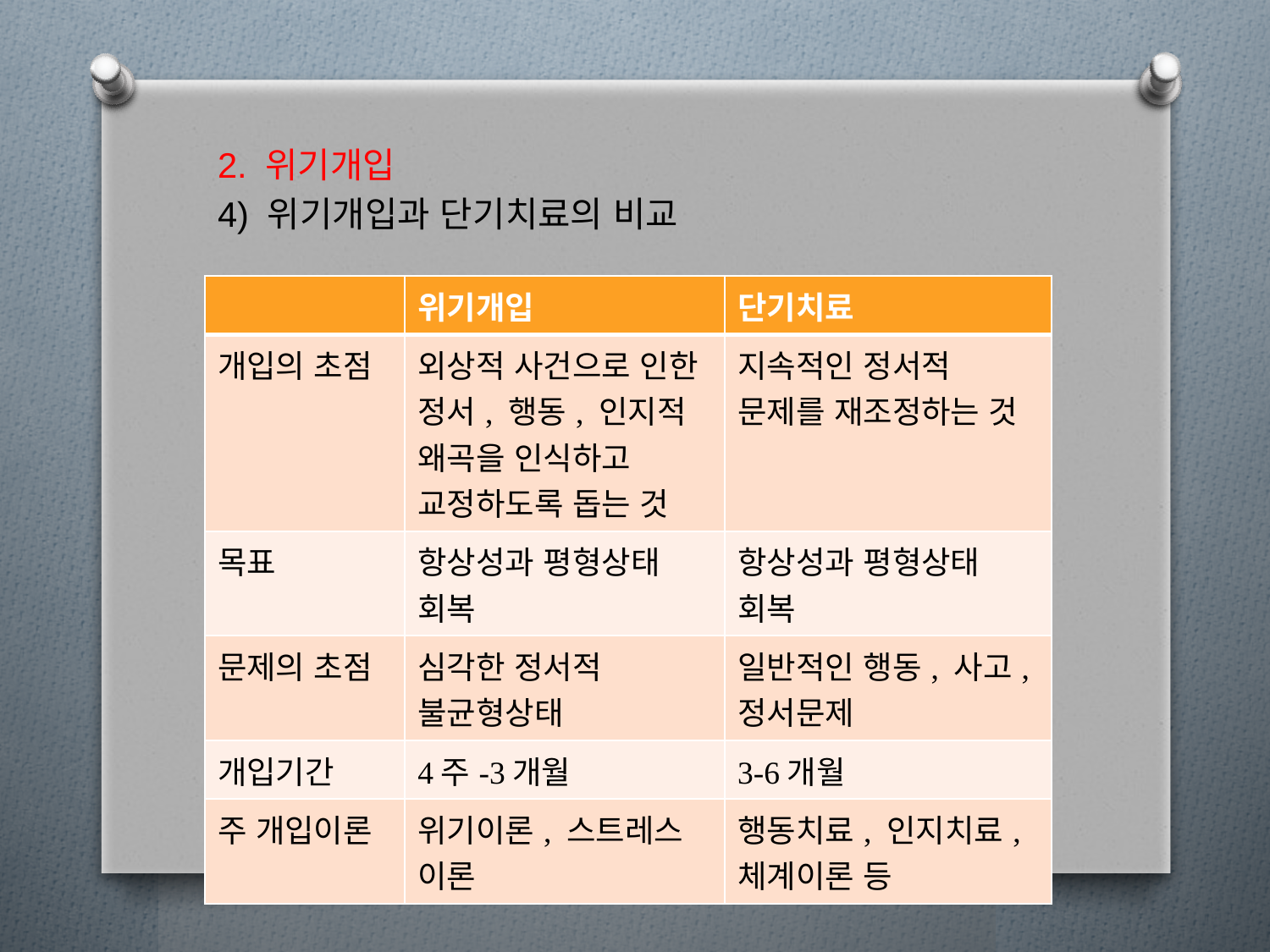

2. 위기개입
4) 위기개입과 단기치료의 비교

|  | 위기개입 | 단기치료 |
| --- | --- | --- |
| 개입의 초점 | 외상적 사건으로 인한 정서, 행동, 인지적 왜곡을 인식하고 교정하도록 돕는 것 | 지속적인 정서적 문제를 재조정하는 것 |
| 목표 | 항상성과 평형상태 회복 | 항상성과 평형상태 회복 |
| 문제의 초점 | 심각한 정서적 불균형상태 | 일반적인 행동, 사고, 정서문제 |
| 개입기간 | 4주-3개월 | 3-6개월 |
| 주 개입이론 | 위기이론, 스트레스 이론 | 행동치료, 인지치료, 체계이론 등 |